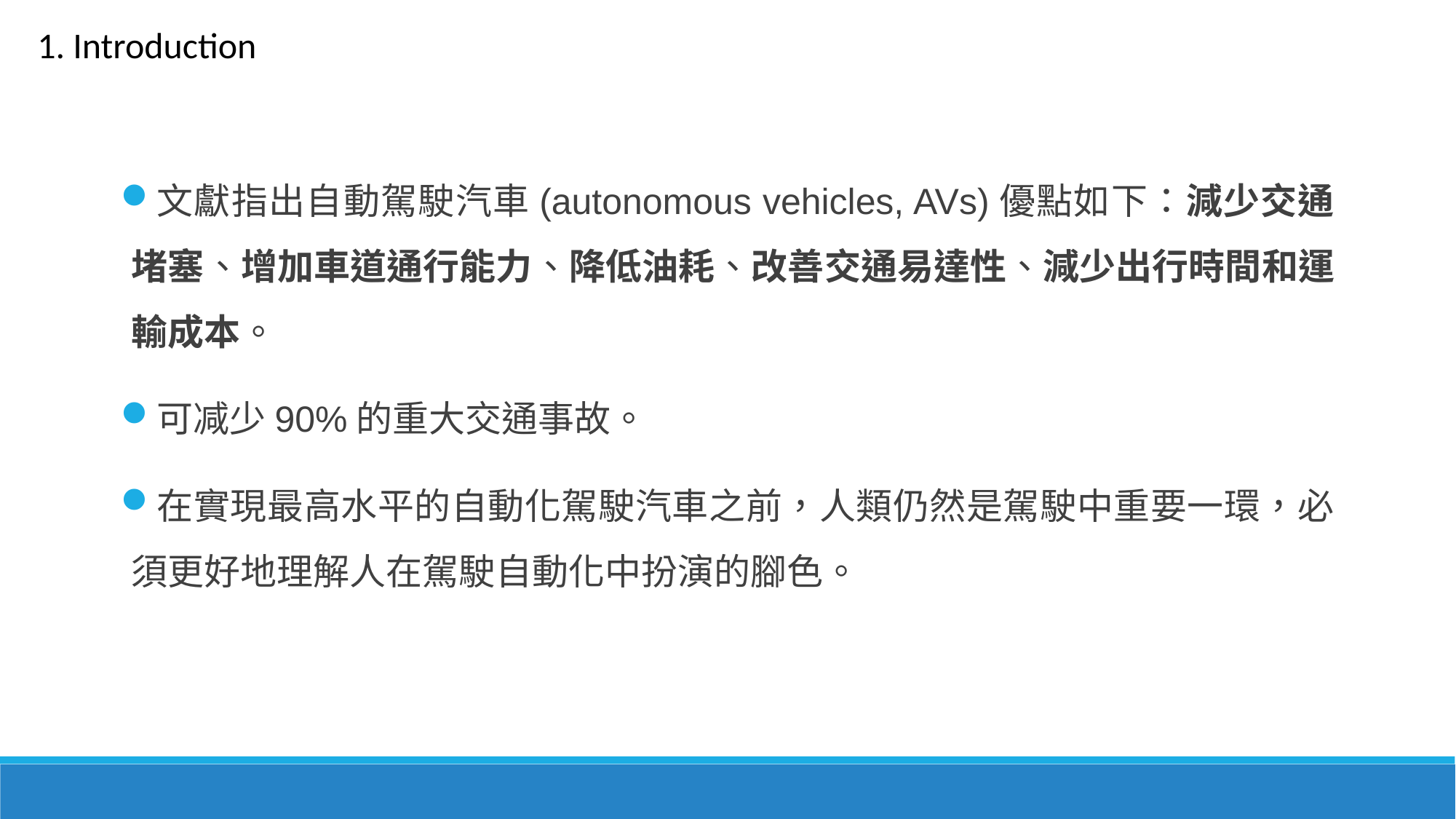

1. Introduction
文獻指出自動駕駛汽車(autonomous vehicles, AVs)優點如下：減少交通堵塞、增加車道通行能力、降低油耗、改善交通易達性、減少出行時間和運輸成本。
可减少90%的重大交通事故。
在實現最高水平的自動化駕駛汽車之前，人類仍然是駕駛中重要一環，必須更好地理解人在駕駛自動化中扮演的腳色。